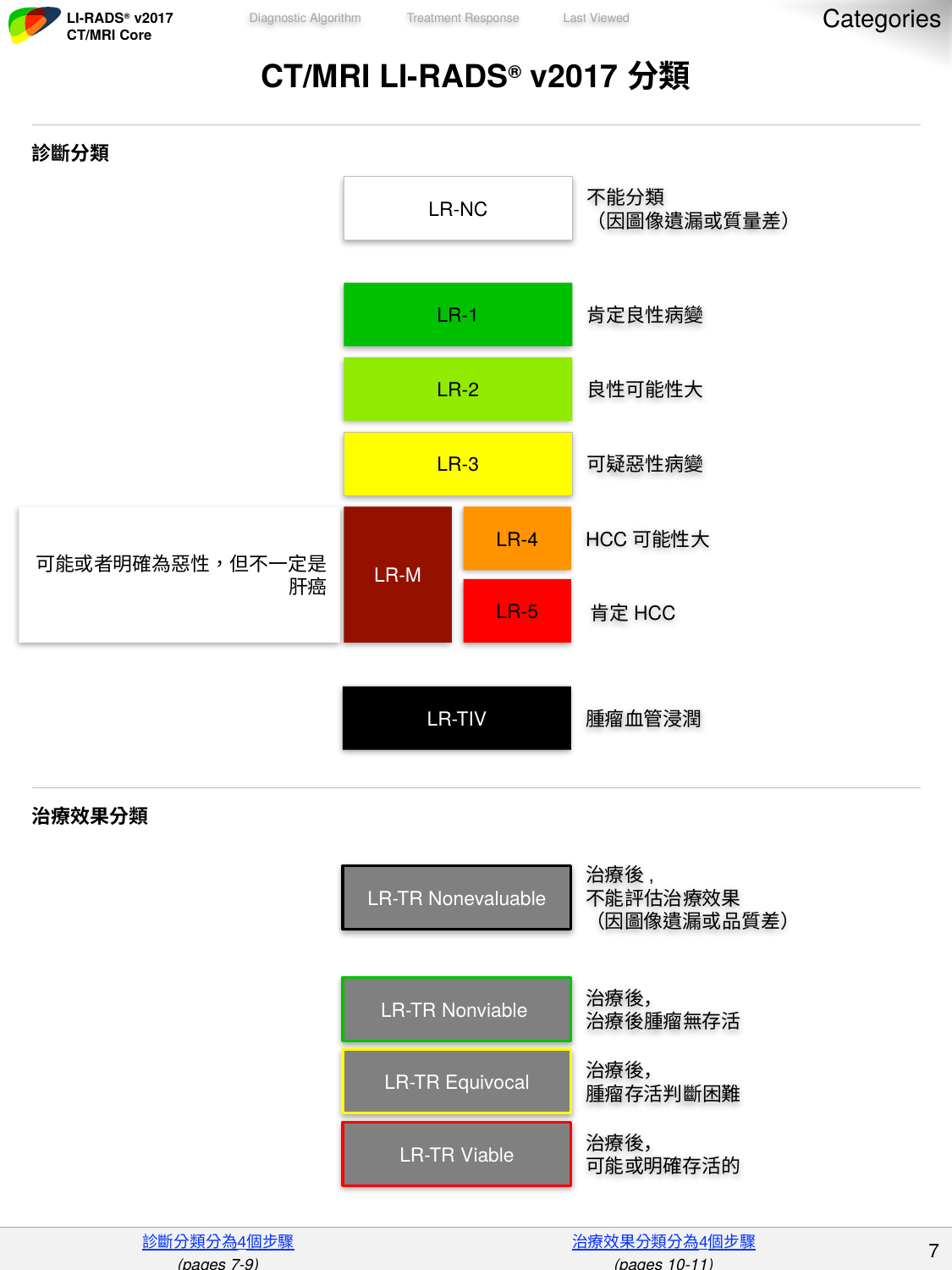

Categories
| CT/MRI LI-RADS® v2017分類 |
| --- |
| 診斷分類 |
| 治療效果分類 |
LR-NC
不能分類
（因圖像遺漏或質量差）
LR-1
肯定良性病變
LR-2
良性可能性大
LR-3
可疑惡性病變
可能或者明確為惡性，但不一定是肝癌
LR-M
LR-4
HCC可能性大
LR-5
肯定HCC
LR-TIV
腫瘤血管浸潤
LR-TR Nonevaluable
治療後,
不能評估治療效果
（因圖像遺漏或品質差）
LR-TR Nonviable
治療後，
治療後腫瘤無存活
LR-TR Equivocal
治療後，
腫瘤存活判斷困難
LR-TR Viable
治療後，
可能或明確存活的
| 診斷分類分為4個步驟 (pages 7-9) | 治療效果分類分為4個步驟 (pages 10-11) |  |
| --- | --- | --- |
7